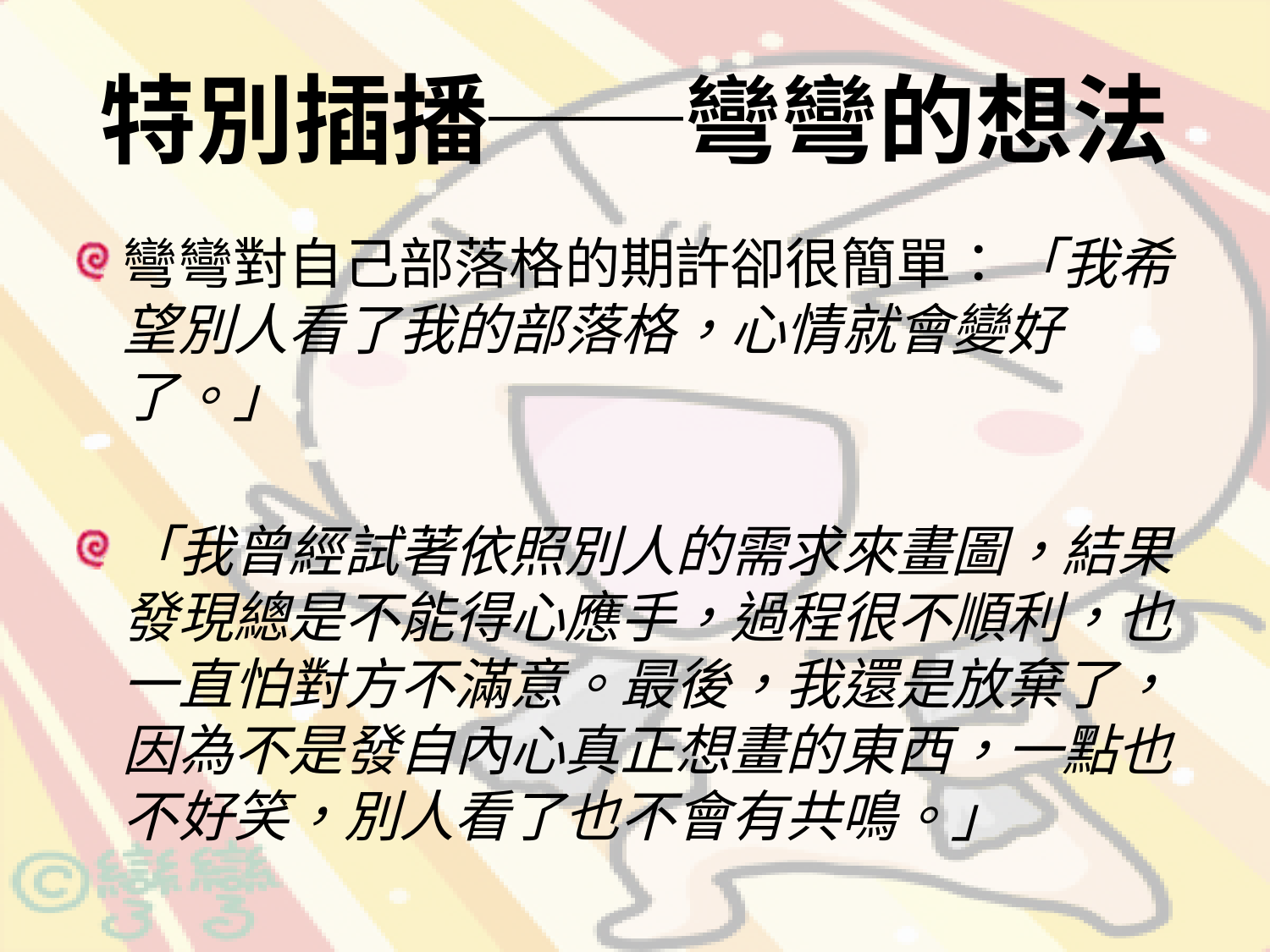

# 特別插播──彎彎的想法
彎彎對自己部落格的期許卻很簡單：「我希望別人看了我的部落格，心情就會變好了。」

「我曾經試著依照別人的需求來畫圖，結果發現總是不能得心應手，過程很不順利，也一直怕對方不滿意。最後，我還是放棄了，因為不是發自內心真正想畫的東西，一點也不好笑，別人看了也不會有共鳴。」